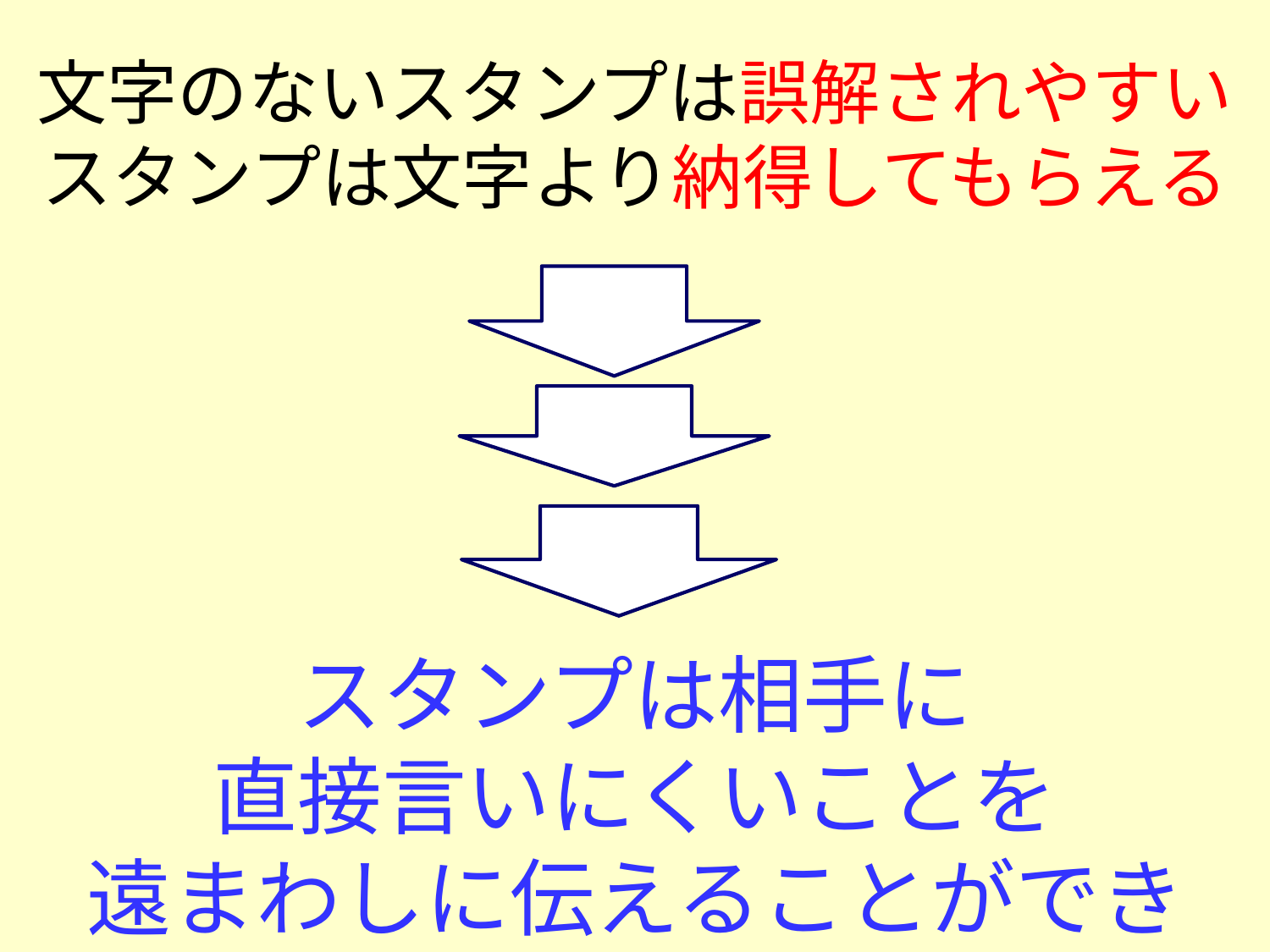

# 文字のないスタンプは誤解されやすい スタンプは文字より納得してもらえる

スタンプは相手に
直接言いにくいことを
遠まわしに伝えることができる!!